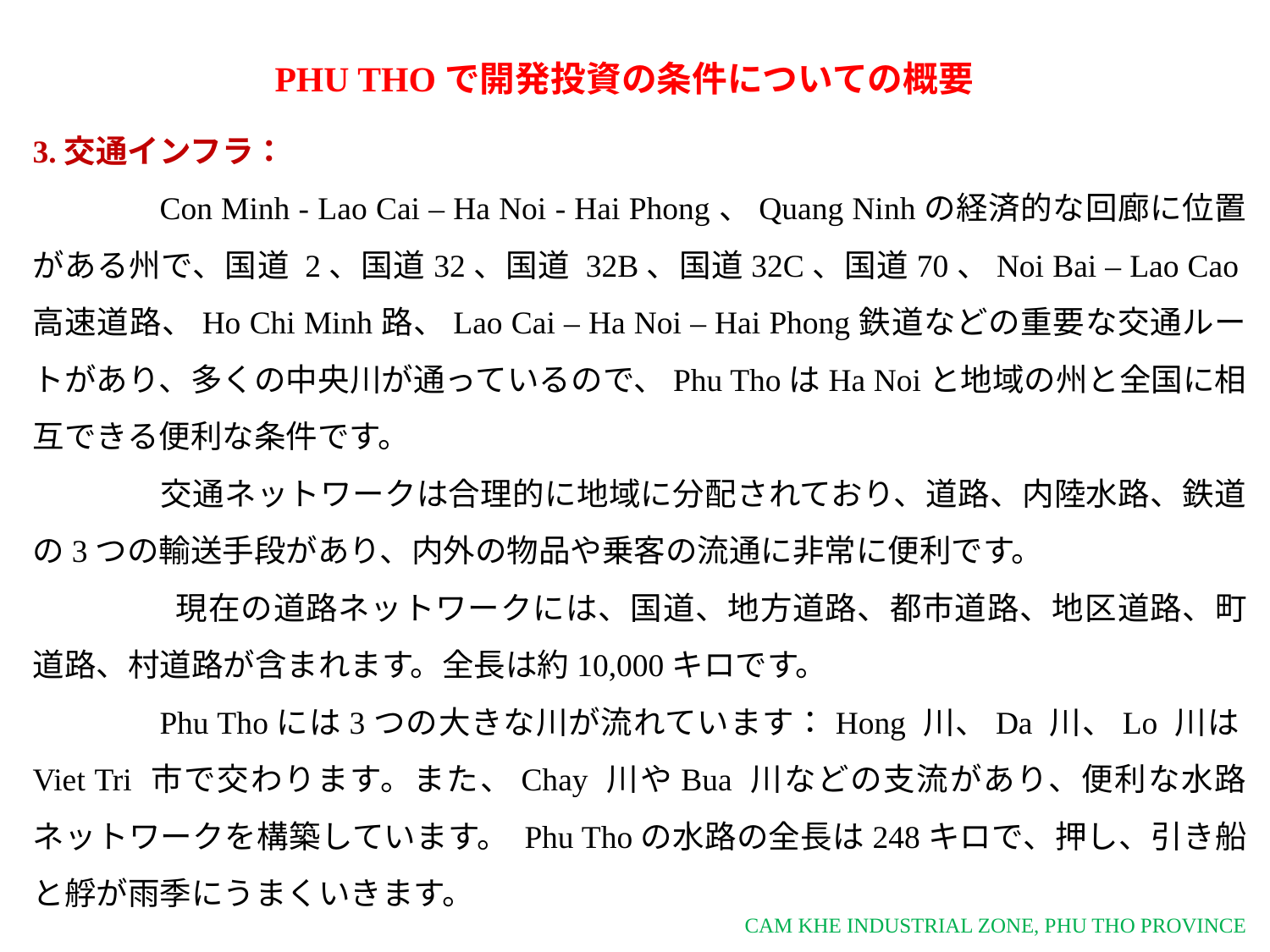

PHU THOで開発投資の条件についての概要
3.交通インフラ：
	Con Minh - Lao Cai – Ha Noi - Hai Phong、Quang Ninhの経済的な回廊に位置がある州で、国道 2、国道32、国道 32B、国道32C、国道70、Noi Bai – Lao Cao高速道路、Ho Chi Minh路、Lao Cai – Ha Noi – Hai Phong鉄道などの重要な交通ルートがあり、多くの中央川が通っているので、Phu ThoはHa Noiと地域の州と全国に相互できる便利な条件です。
 	交通ネットワークは合理的に地域に分配されており、道路、内陸水路、鉄道の3つの輸送手段があり、内外の物品や乗客の流通に非常に便利です。
	 現在の道路ネットワークには、国道、地方道路、都市道路、地区道路、町道路、村道路が含まれます。全長は約10,000キロです。
	Phu Thoには3つの大きな川が流れています：Hong 川、Da 川、Lo 川はViet Tri 市で交わります。また、Chay 川やBua 川などの支流があり、便利な水路ネットワークを構築しています。 Phu Thoの水路の全長は248キロで、押し、引き船と艀が雨季にうまくいきます。
CAM KHE INDUSTRIAL ZONE, PHU THO PROVINCE